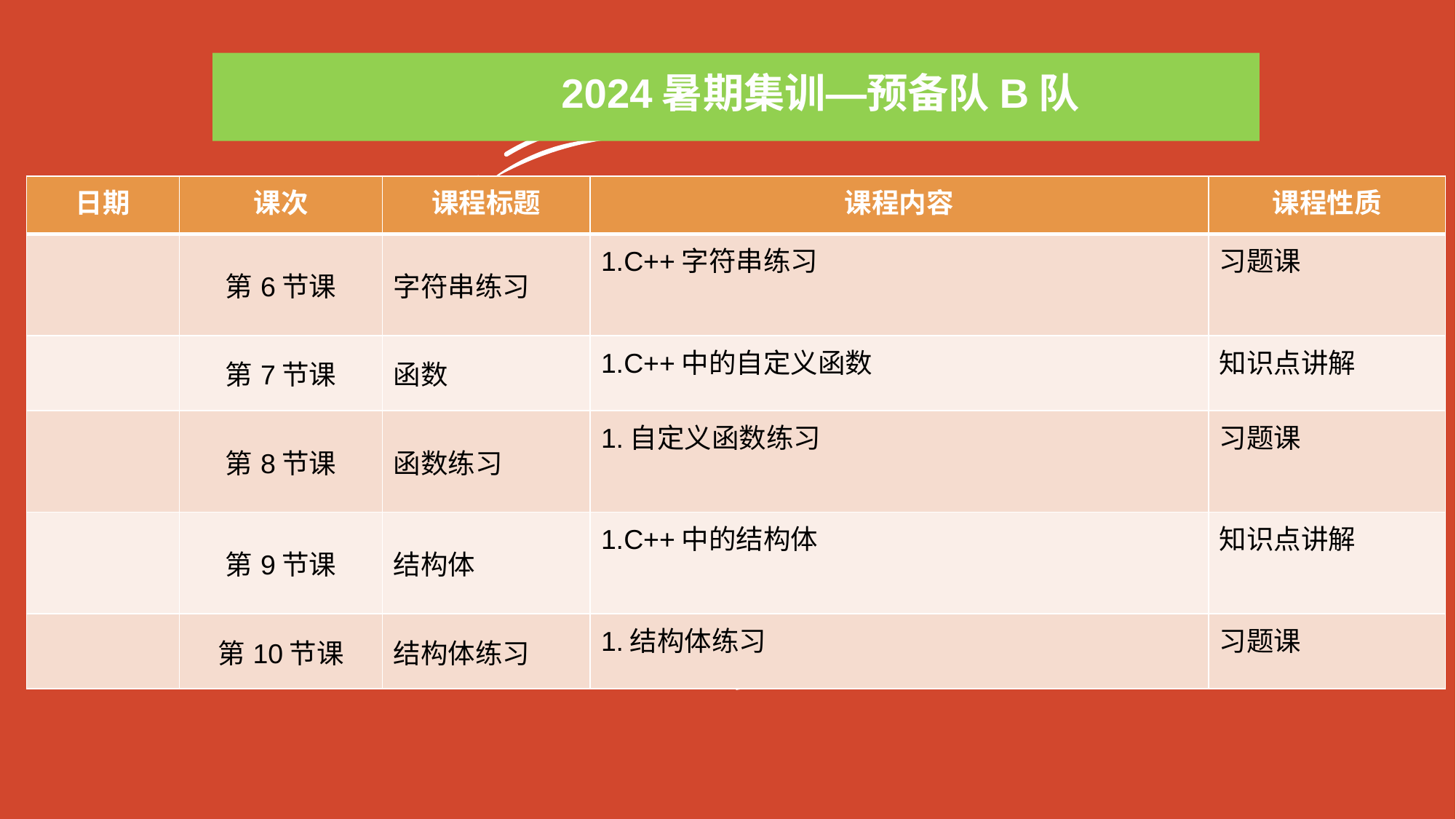

2024暑期集训—预备队B队

| 日期 | 课次 | 课程标题 | 课程内容 | 课程性质 |
| --- | --- | --- | --- | --- |
|  | 第6节课 | 字符串练习 | 1.C++字符串练习 | 习题课 |
|  | 第7节课 | 函数 | 1.C++中的自定义函数 | 知识点讲解 |
|  | 第8节课 | 函数练习 | 1.自定义函数练习 | 习题课 |
|  | 第9节课 | 结构体 | 1.C++中的结构体 | 知识点讲解 |
|  | 第10节课 | 结构体练习 | 1.结构体练习 | 习题课 |